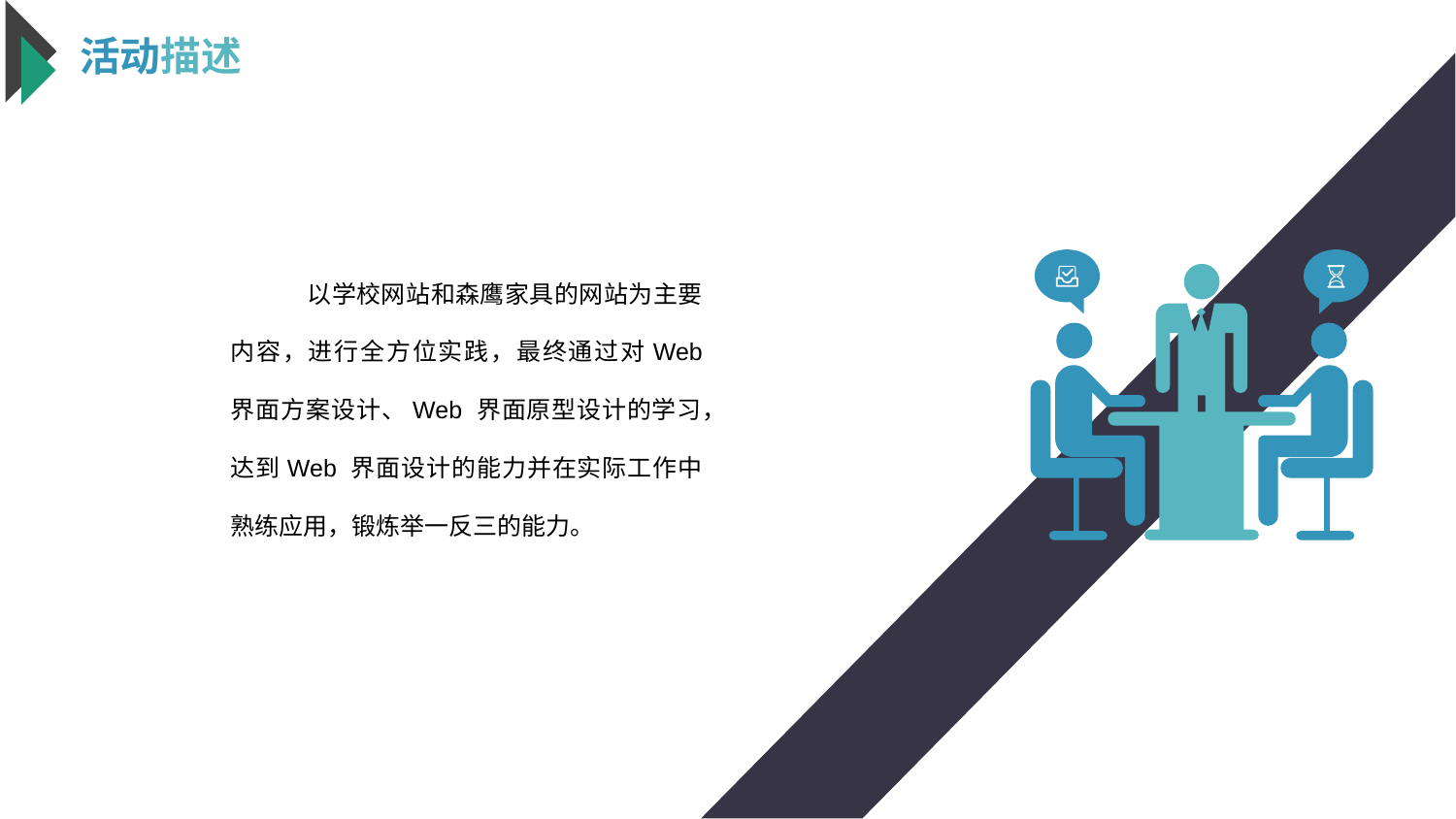

活动描述

            以学校网站和森鹰家具的网站为主要内容，进行全方位实践，最终通过对Web 界面方案设计、Web 界面原型设计的学习，达到Web 界面设计的能力并在实际工作中熟练应用，锻炼举一反三的能力。